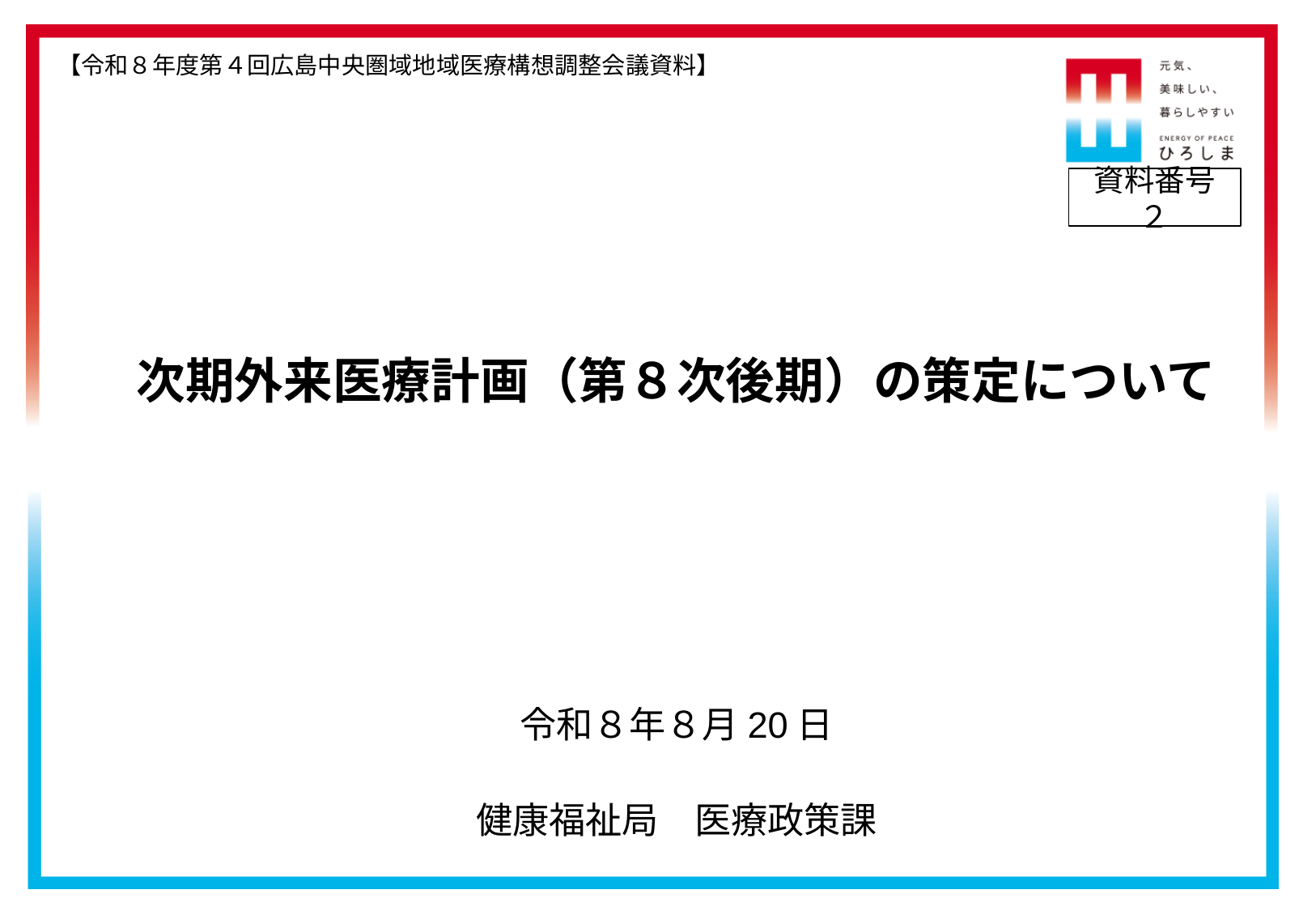

【令和８年度第４回広島中央圏域地域医療構想調整会議資料】
資料番号２
次期外来医療計画（第８次後期）の策定について
令和８年８月20日
健康福祉局　医療政策課